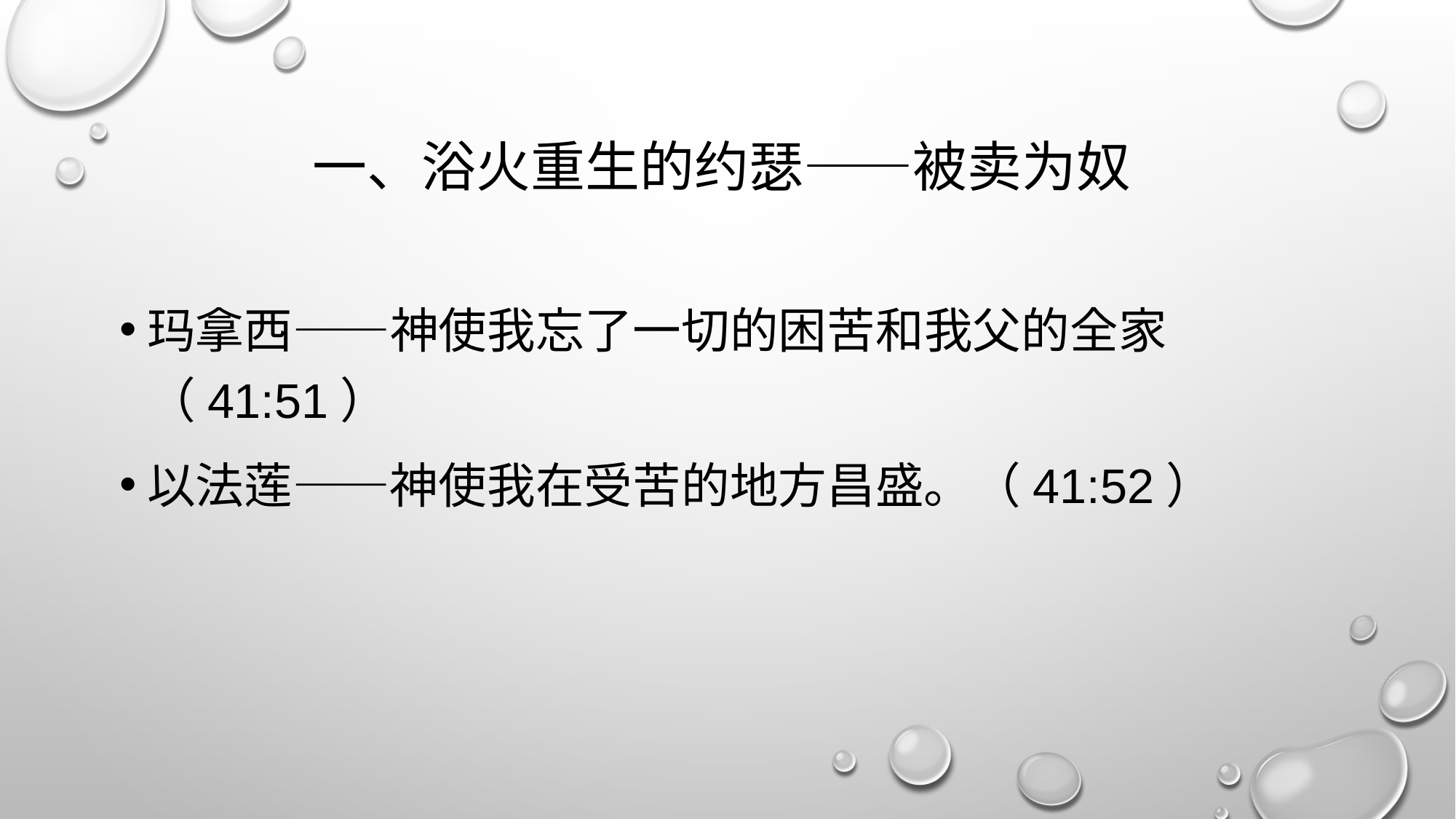

# 一、浴火重生的约瑟——被卖为奴
玛拿西——神使我忘了一切的困苦和我父的全家（41:51）
以法莲——神使我在受苦的地方昌盛。（41:52）